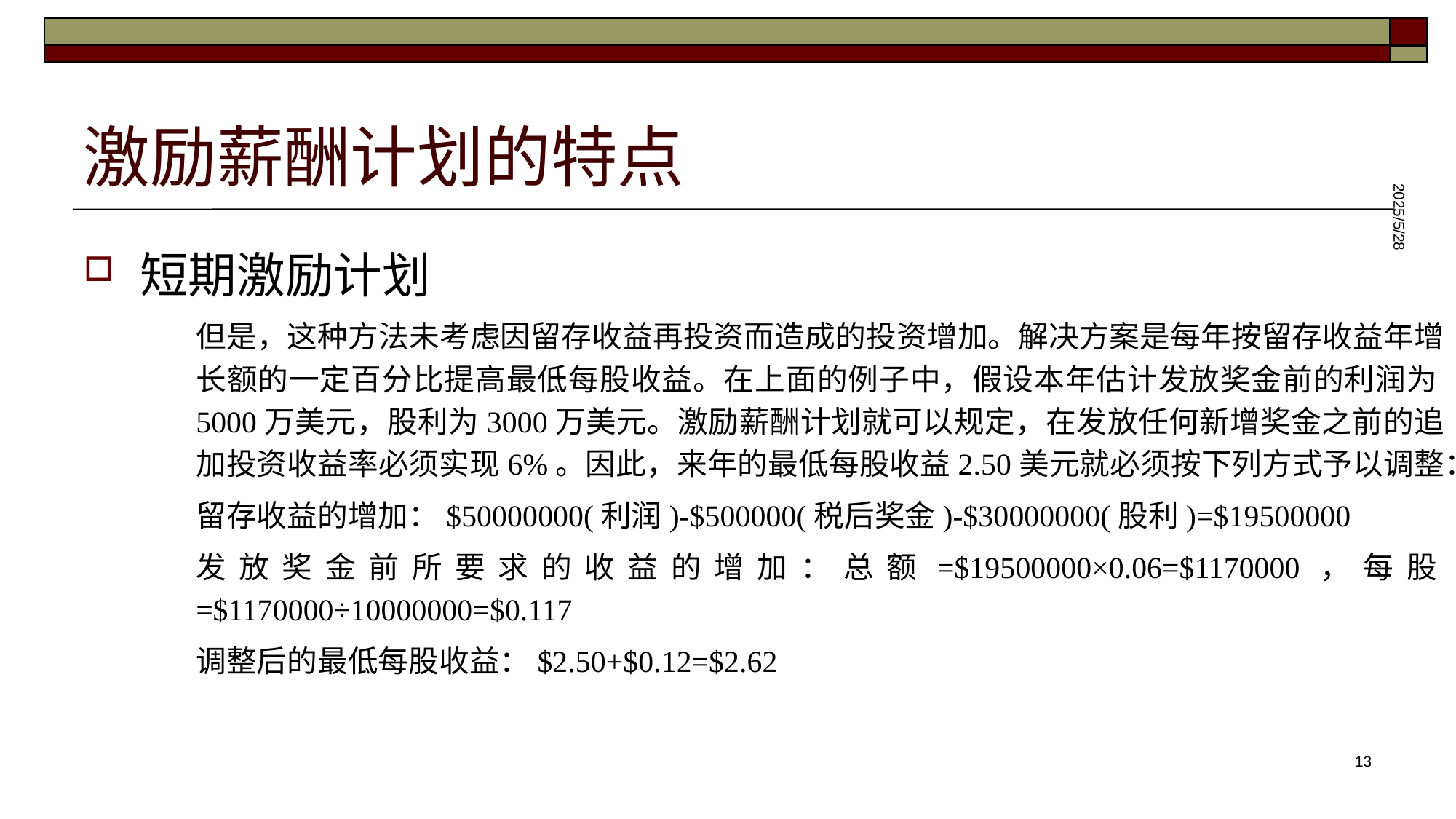

# 激励薪酬计划的特点
短期激励计划
但是，这种方法未考虑因留存收益再投资而造成的投资增加。解决方案是每年按留存收益年增长额的一定百分比提高最低每股收益。在上面的例子中，假设本年估计发放奖金前的利润为5000万美元，股利为3000万美元。激励薪酬计划就可以规定，在发放任何新增奖金之前的追加投资收益率必须实现6%。因此，来年的最低每股收益2.50美元就必须按下列方式予以调整：
留存收益的增加：$50000000(利润)-$500000(税后奖金)-$30000000(股利)=$19500000
发放奖金前所要求的收益的增加：总额=$19500000×0.06=$1170000，每股=$1170000÷10000000=$0.117
调整后的最低每股收益：$2.50+$0.12=$2.62

2025/5/28
13